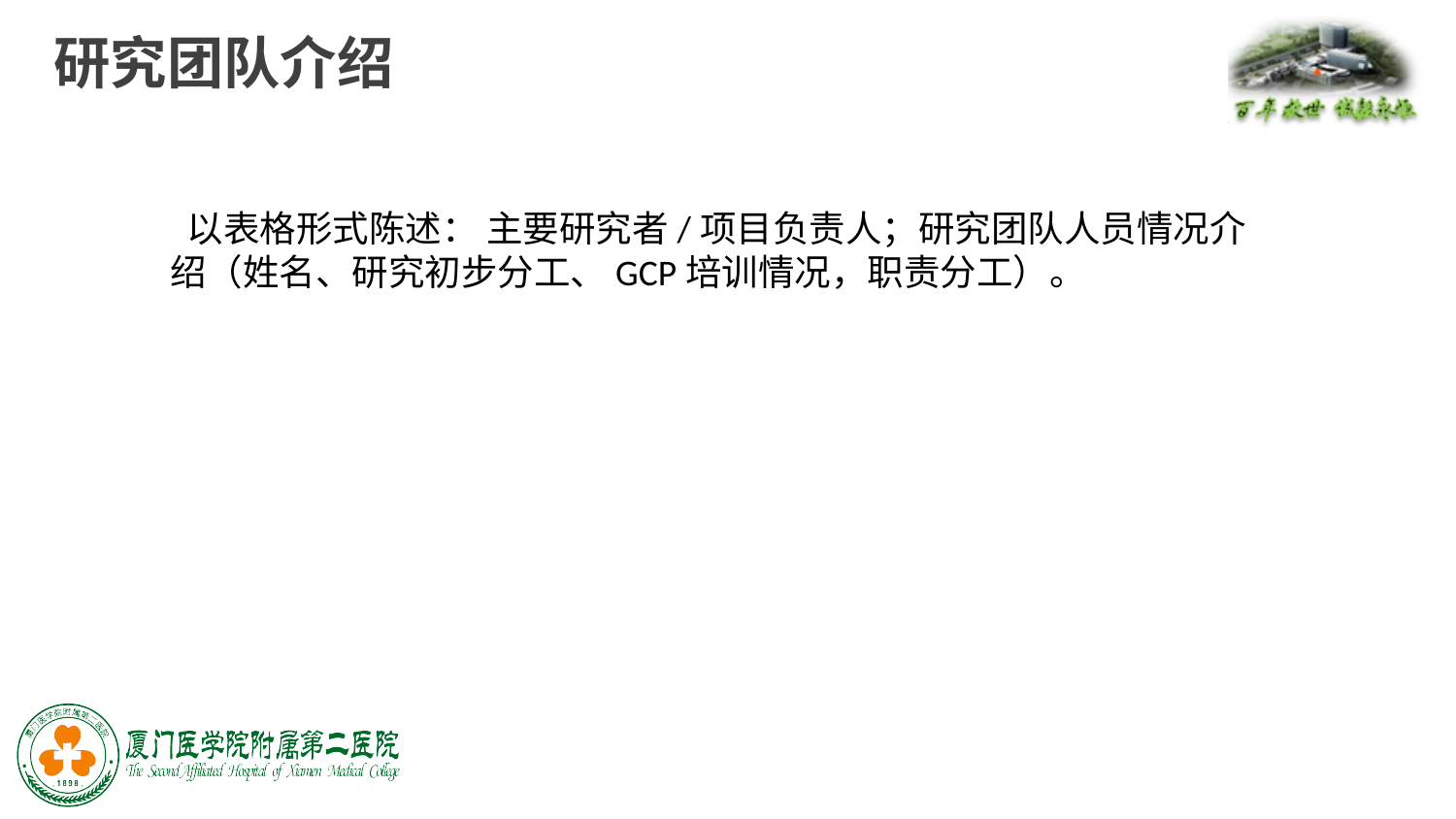

研究团队介绍
 以表格形式陈述： 主要研究者/项目负责人；研究团队人员情况介绍（姓名、研究初步分工、GCP培训情况，职责分工）。